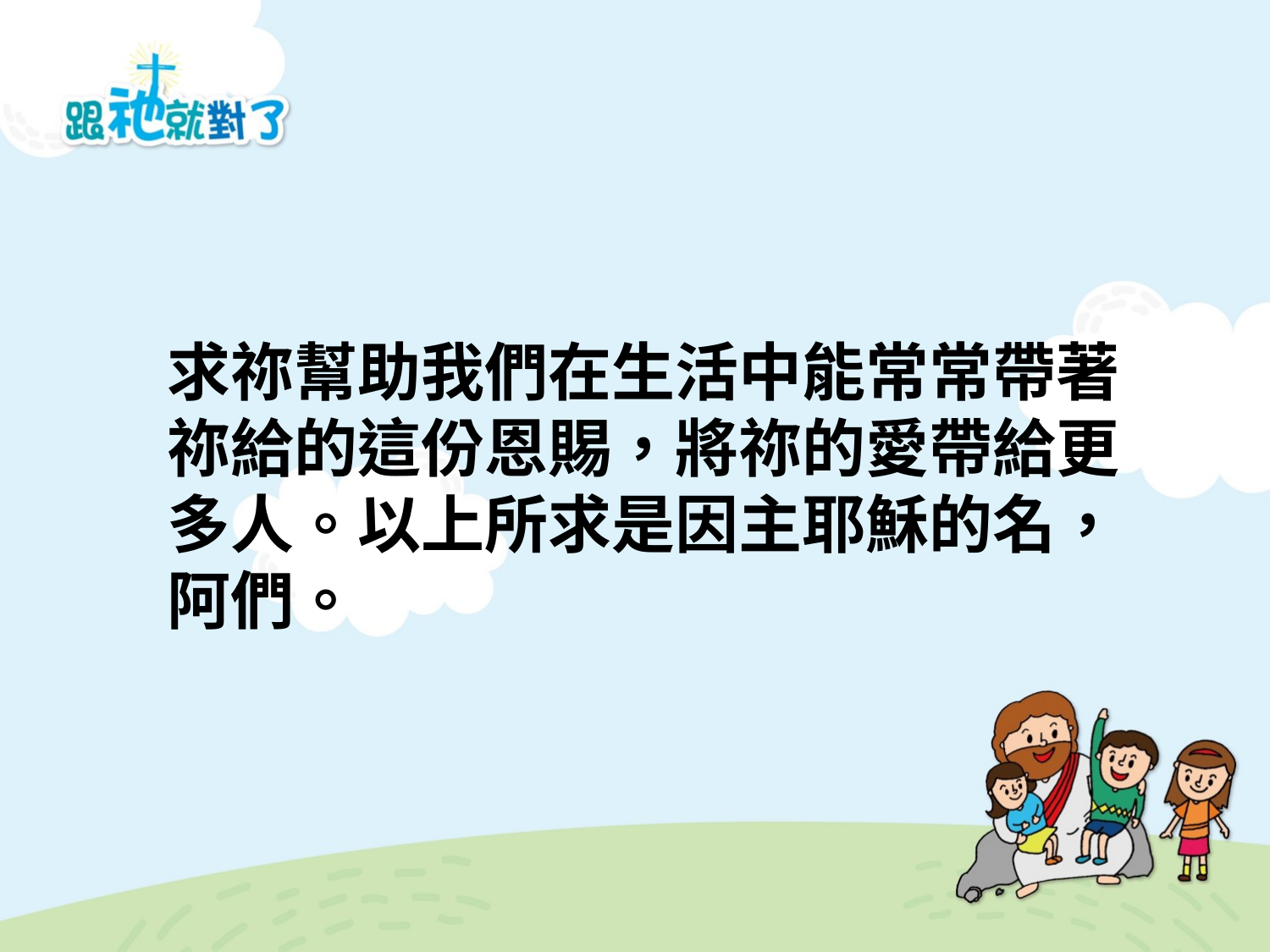

求祢幫助我們在生活中能常常帶著祢給的這份恩賜，將祢的愛帶給更多人。以上所求是因主耶穌的名，阿們。